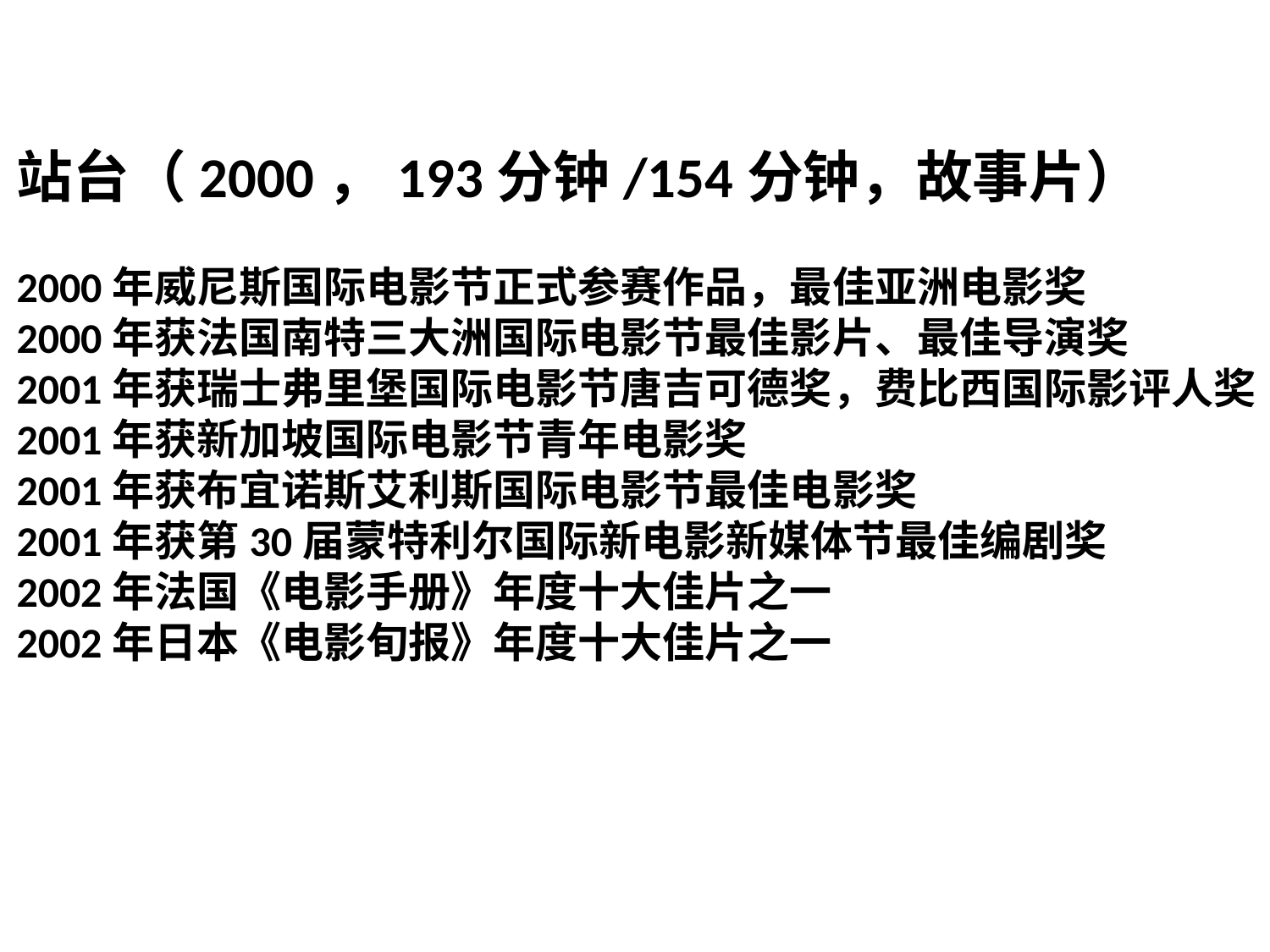

站台（2000，193分钟/154分钟，故事片）

2000年威尼斯国际电影节正式参赛作品，最佳亚洲电影奖
2000年获法国南特三大洲国际电影节最佳影片、最佳导演奖
2001年获瑞士弗里堡国际电影节唐吉可德奖，费比西国际影评人奖
2001年获新加坡国际电影节青年电影奖
2001年获布宜诺斯艾利斯国际电影节最佳电影奖
2001年获第30届蒙特利尔国际新电影新媒体节最佳编剧奖
2002年法国《电影手册》年度十大佳片之一
2002年日本《电影旬报》年度十大佳片之一